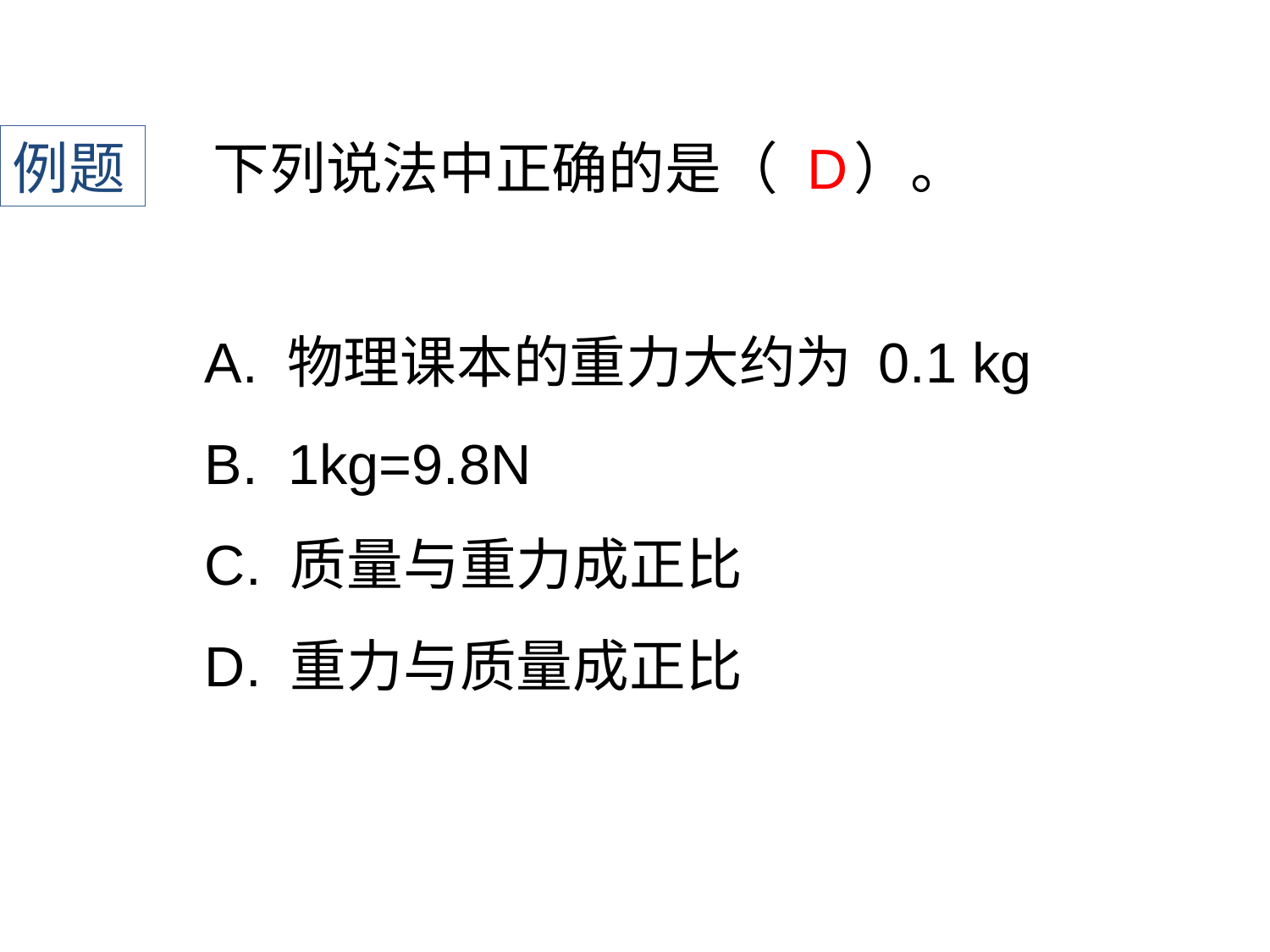

例题
下列说法中正确的是（      ）。
D
A. 物理课本的重力大约为 0.1 kg
B. ﻿﻿﻿﻿﻿﻿﻿﻿ 1kg=9.8N
C. 质量与重力成正比
D. 重力与质量成正比